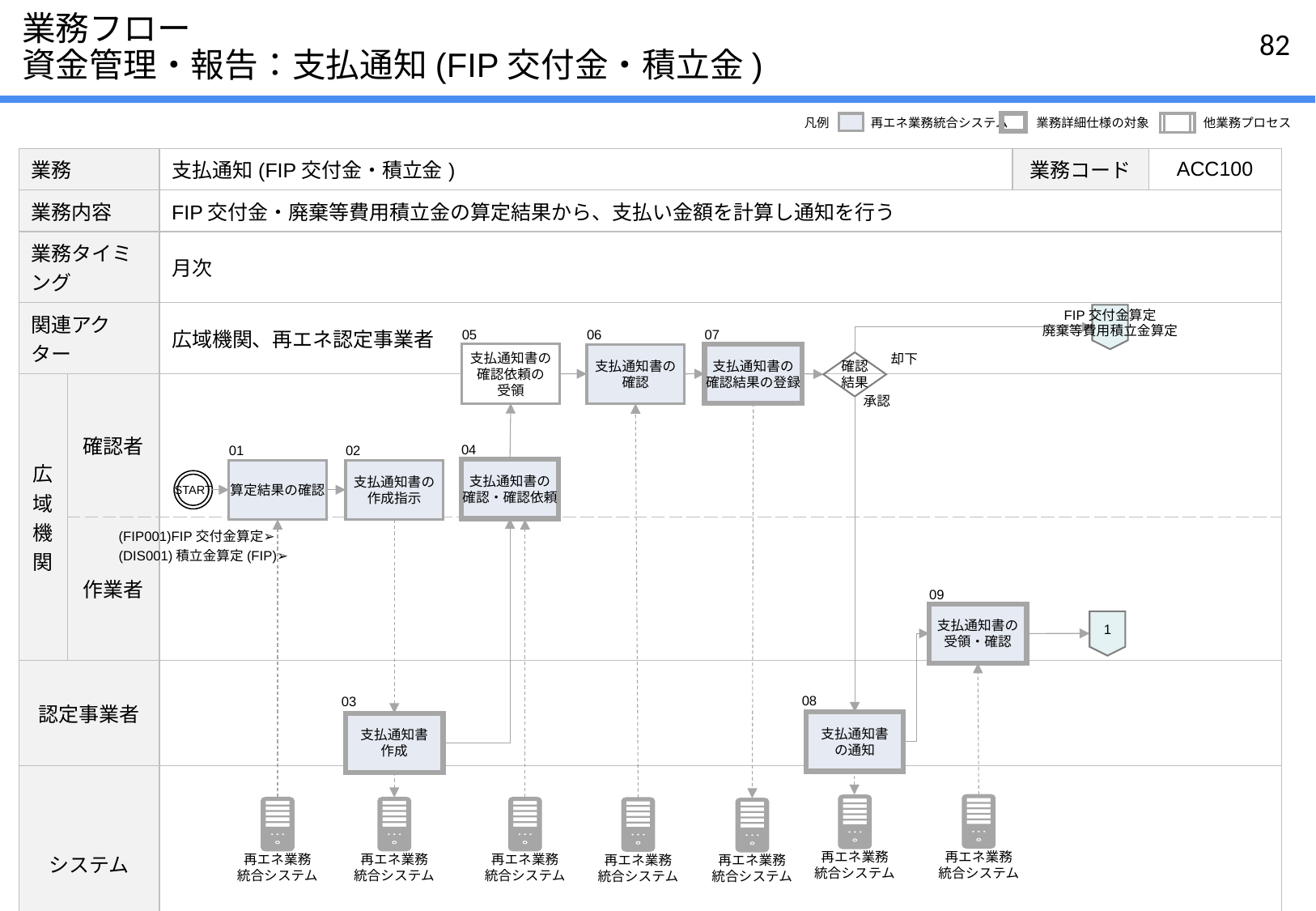

# 業務フロー 資金管理・報告：支払通知(FIP交付金・積立金)
凡例
再エネ業務統合システム
業務詳細仕様の対象
他業務プロセス

| 業務 |  | 支払通知(FIP交付金・積立金) | 業務コード | ACC100 |
| --- | --- | --- | --- | --- |
| 業務内容 |  | FIP交付金・廃棄等費用積立金の算定結果から、支払い金額を計算し通知を行う |  |  |
| 業務タイミング |  | 月次 |  |  |
| 関連アクター |  | 広域機関、再エネ認定事業者 |  |  |
| 広域機関 | 確認者 |  |  |  |
|  | 作業者 |  |  |  |
| 認定事業者 |  |  |  |  |
| システム |  |  |  |  |
FIP交付金算定
廃棄等費用積立金算定
07
支払通知書の
確認結果の登録
05
支払通知書の
確認依頼の
受領
06
支払通知書の
確認
却下
確認
結果
承認
04
支払通知書の
確認・確認依頼
01
算定結果の確認
02
支払通知書の
作成指示
START
(FIP001)FIP交付金算定➢
(DIS001)積立金算定(FIP)➢
09
支払通知書の
受領・確認
1
08
支払通知書
の通知
03
支払通知書
作成

再エネ業務
統合システム
再エネ業務
統合システム
再エネ業務
統合システム
再エネ業務
統合システム
再エネ業務
統合システム
再エネ業務
統合システム
再エネ業務
統合システム